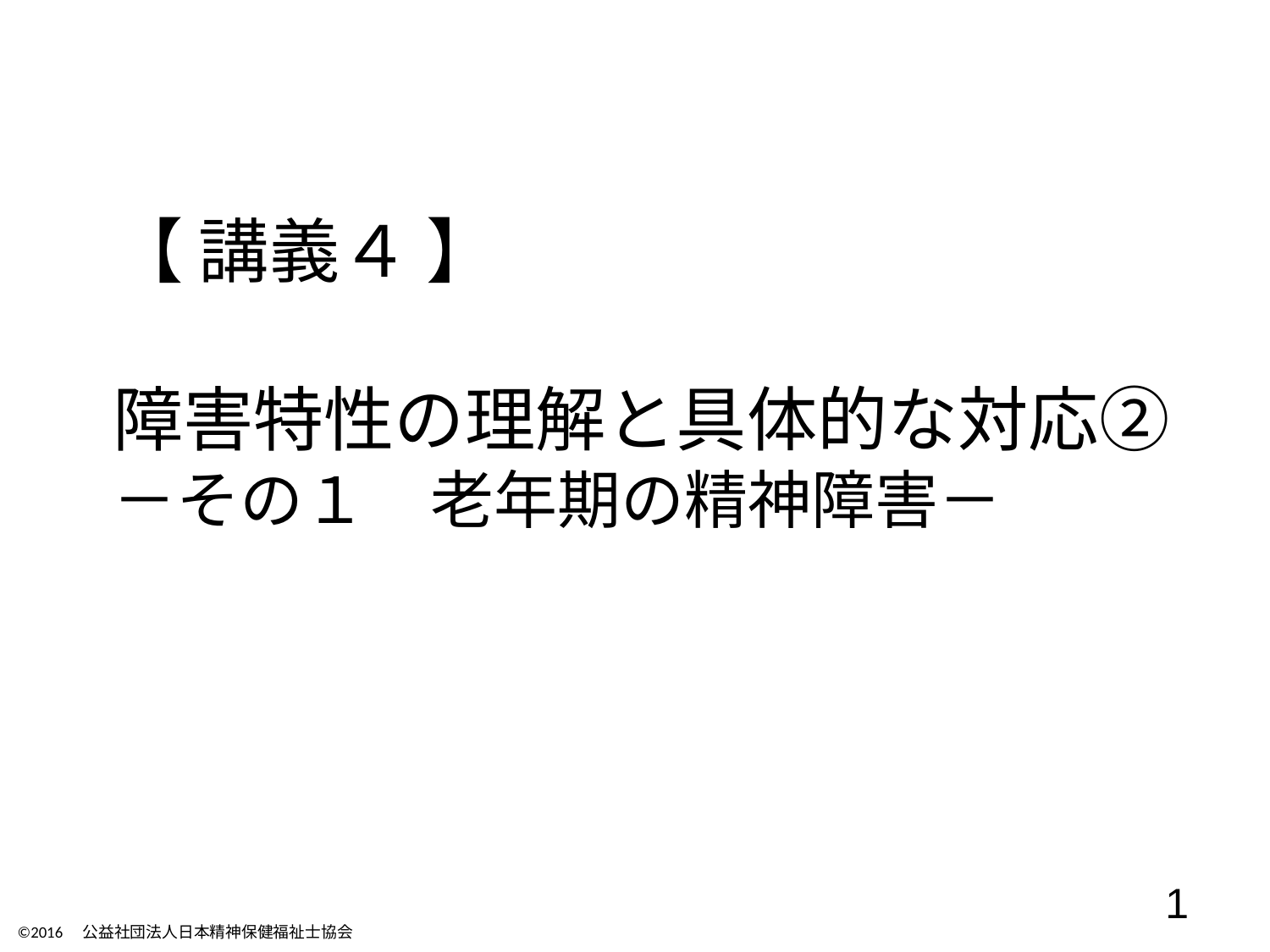

# 【 講義４ 】 障害特性の理解と具体的な対応② －その１　老年期の精神障害－
1
©2016　公益社団法人日本精神保健福祉士協会